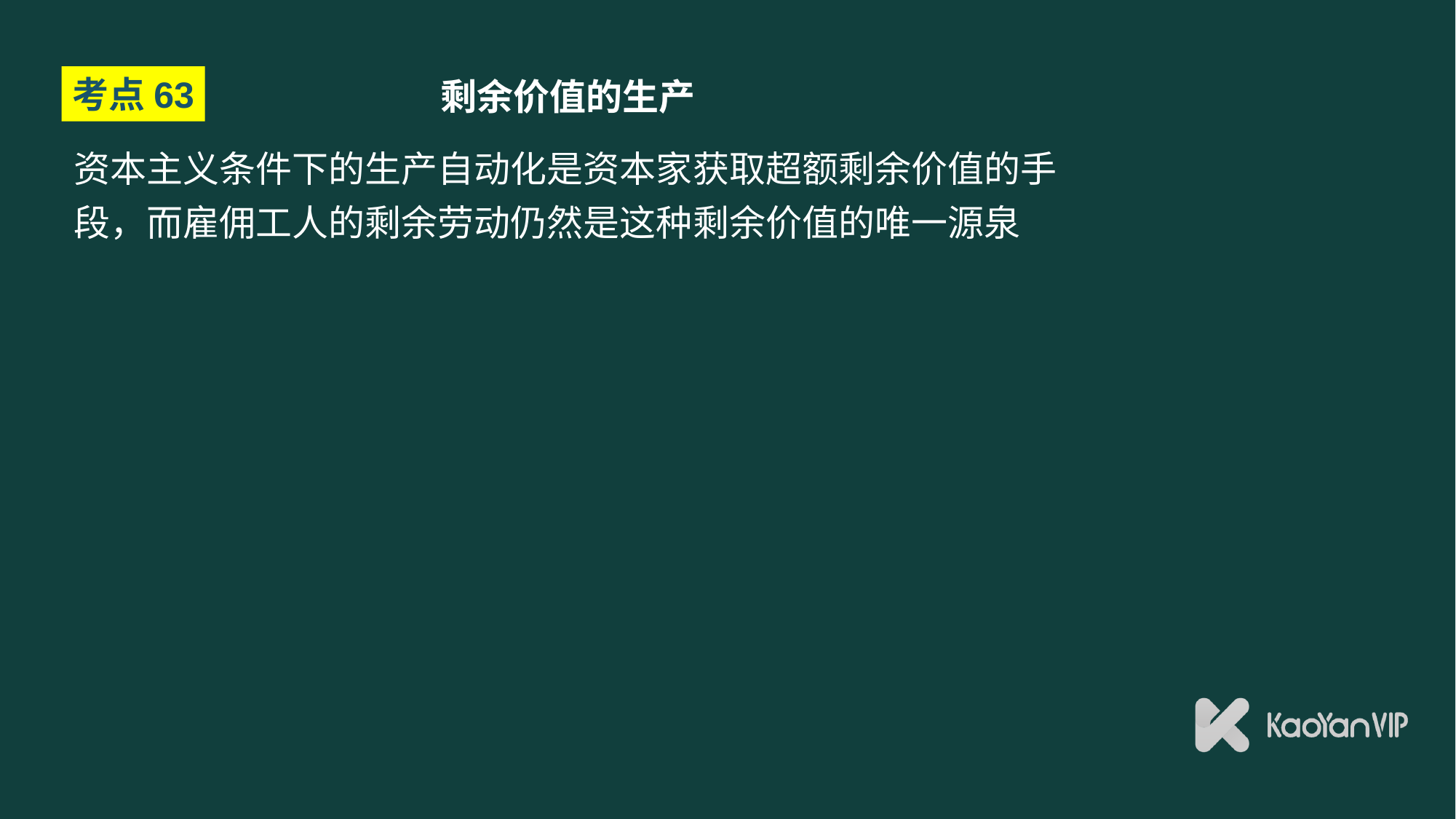

# 剩余价值的生产
考点63
资本主义条件下的生产自动化是资本家获取超额剩余价值的手段，而雇佣工人的剩余劳动仍然是这种剩余价值的唯一源泉